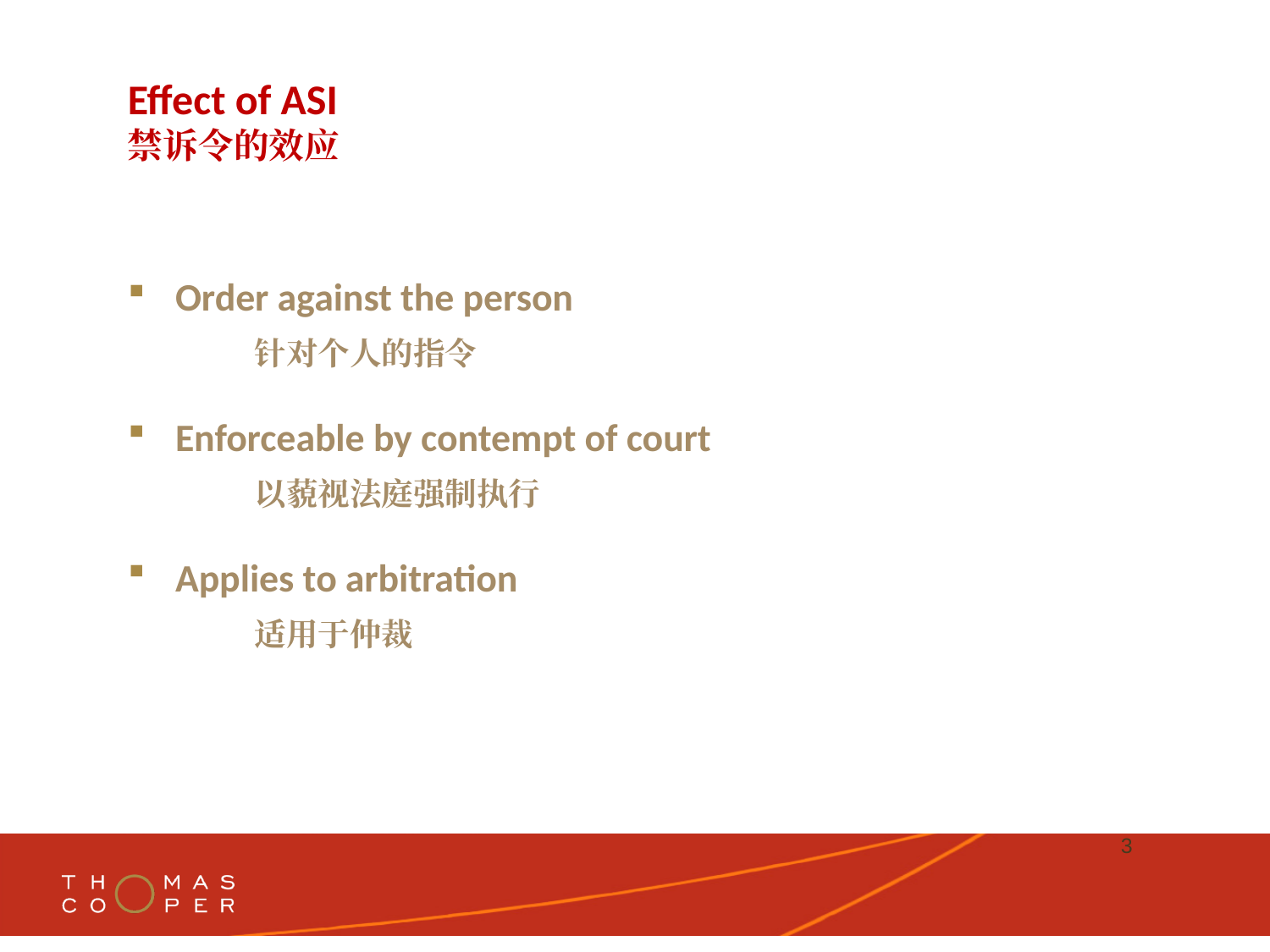

# Effect of ASI 禁诉令的效应
Order against the person
	针对个人的指令
Enforceable by contempt of court
	以藐视法庭强制执行
Applies to arbitration
	适用于仲裁
3